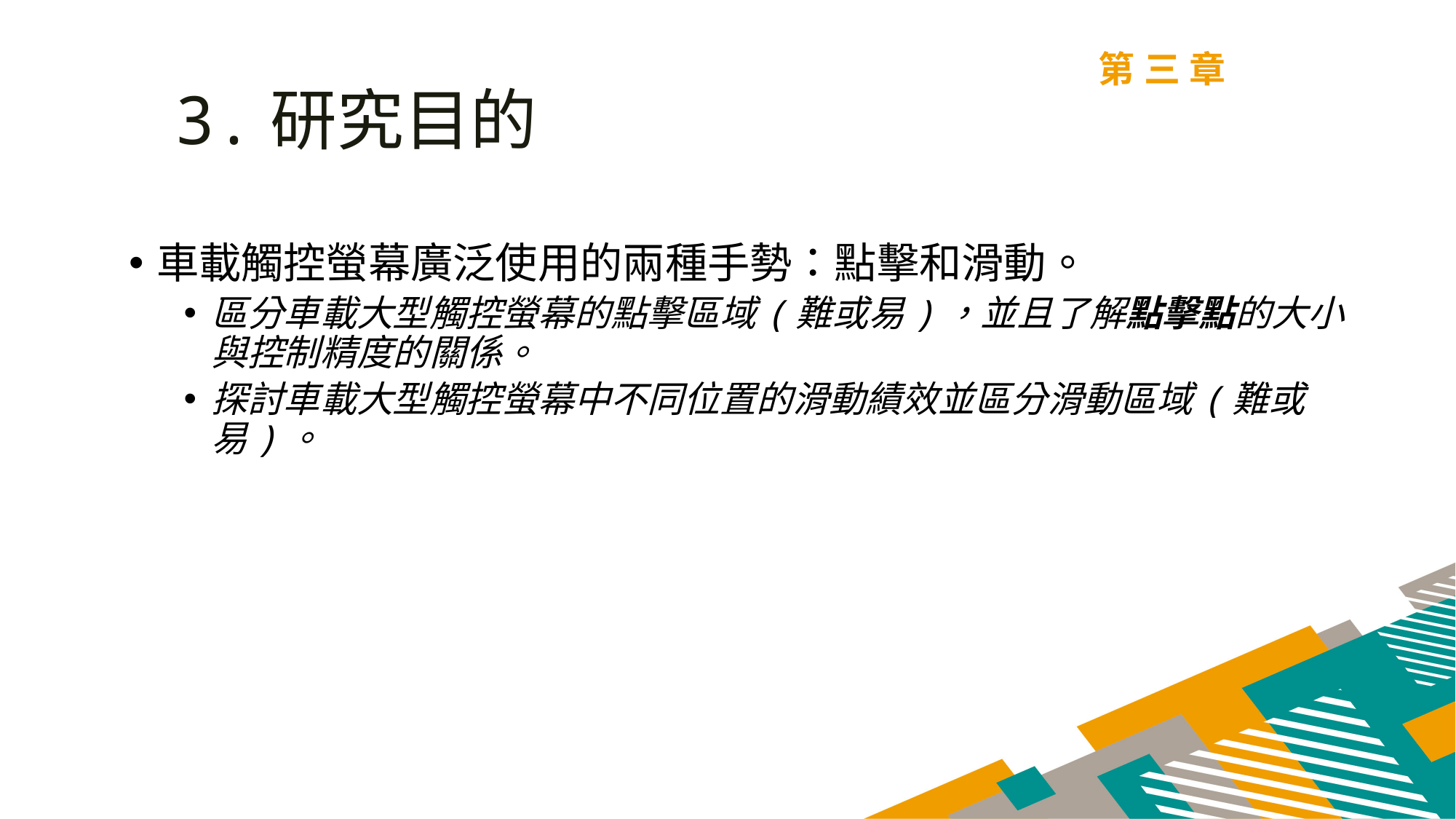

第三章
3.研究目的
車載觸控螢幕廣泛使用的兩種手勢：點擊和滑動。
區分車載大型觸控螢幕的點擊區域(難或易)，並且了解點擊點的大小與控制精度的關係。
探討車載大型觸控螢幕中不同位置的滑動績效並區分滑動區域(難或易)。